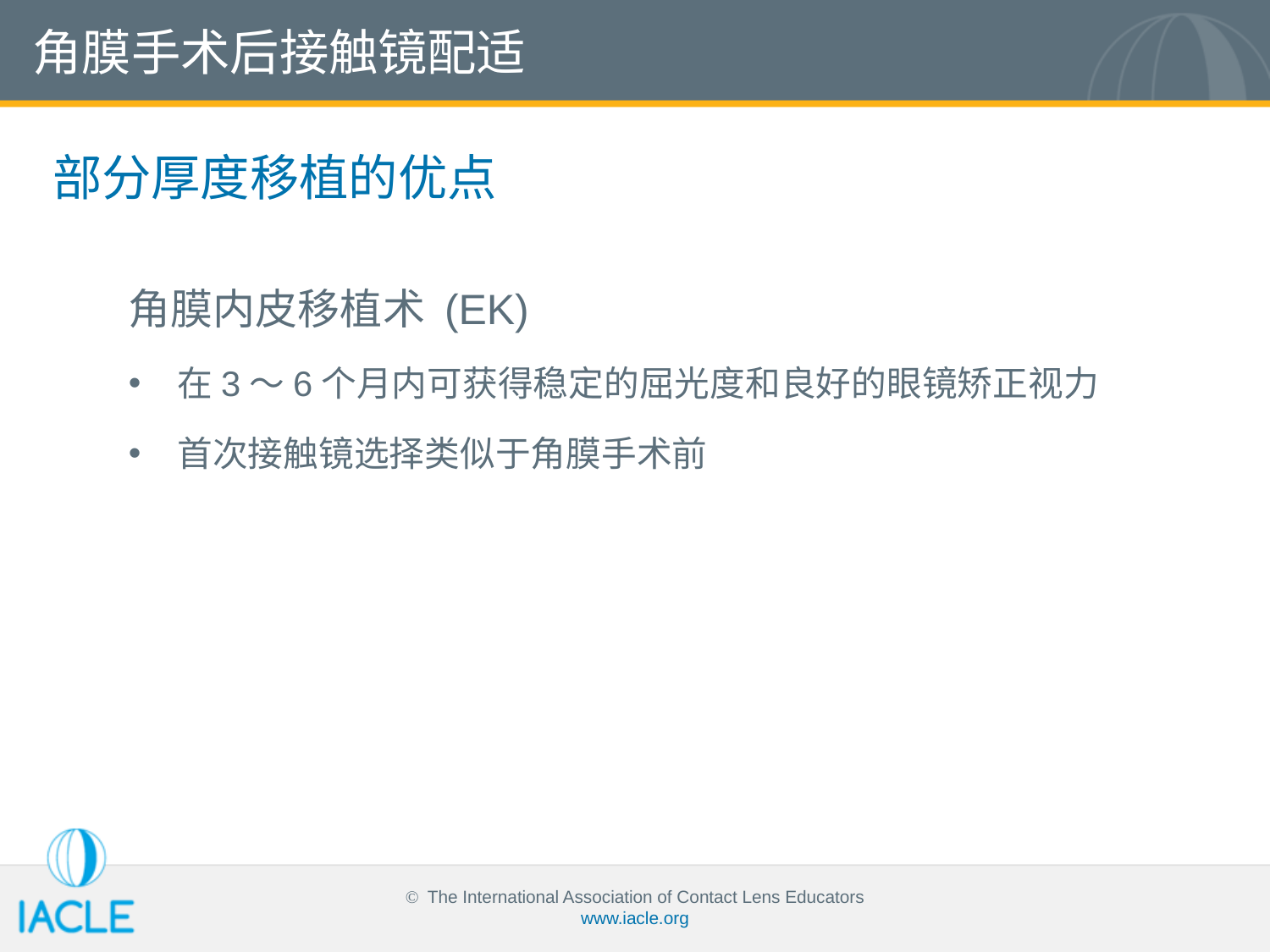

角膜手术后接触镜配适
部分厚度移植的优点
角膜内皮移植术 (EK)
在3～6个月内可获得稳定的屈光度和良好的眼镜矫正视力
首次接触镜选择类似于角膜手术前